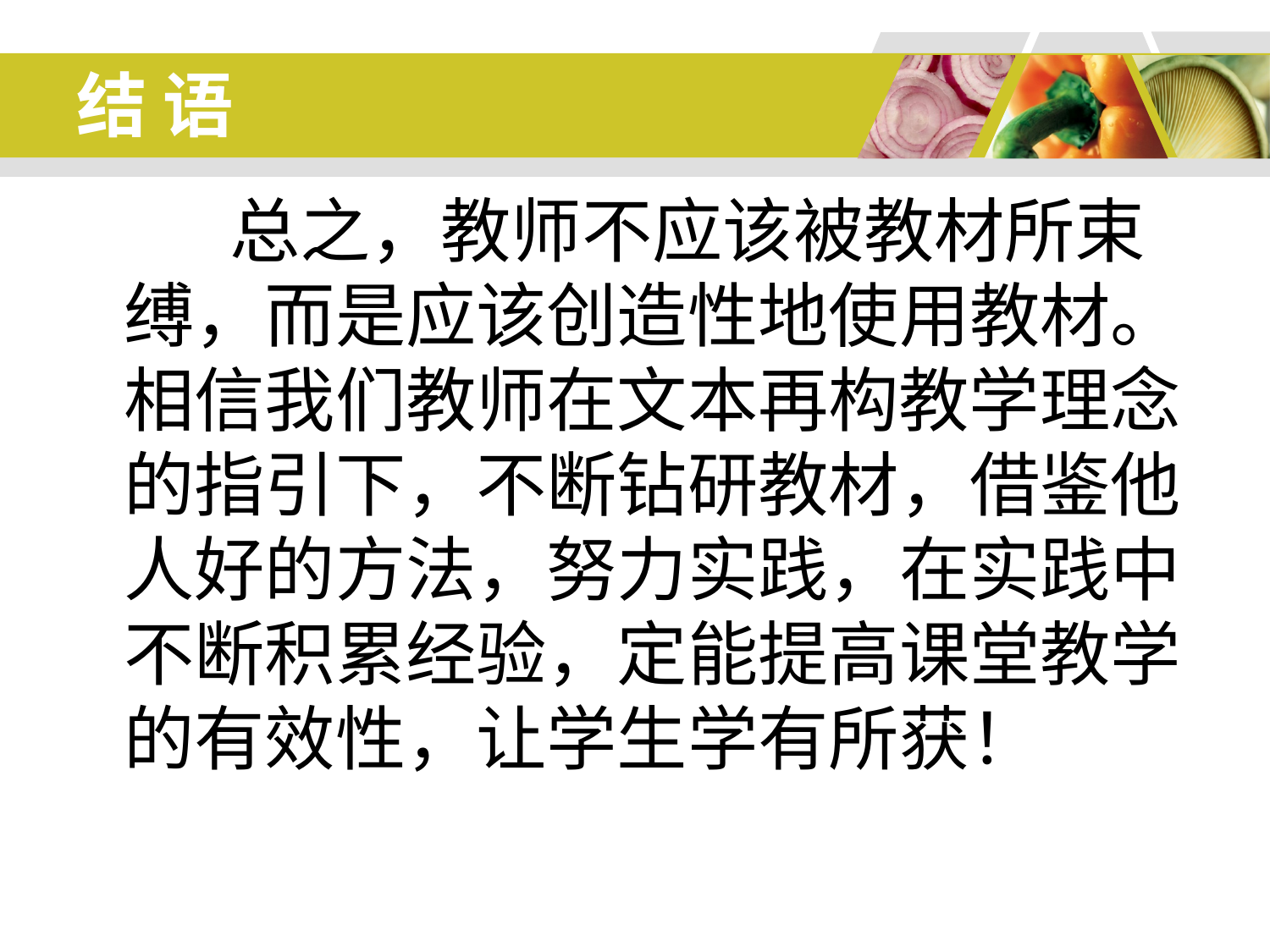

结 语
           总之，教师不应该被教材所束缚，而是应该创造性地使用教材。相信我们教师在文本再构教学理念的指引下，不断钻研教材，借鉴他人好的方法，努力实践，在实践中不断积累经验，定能提高课堂教学的有效性，让学生学有所获！